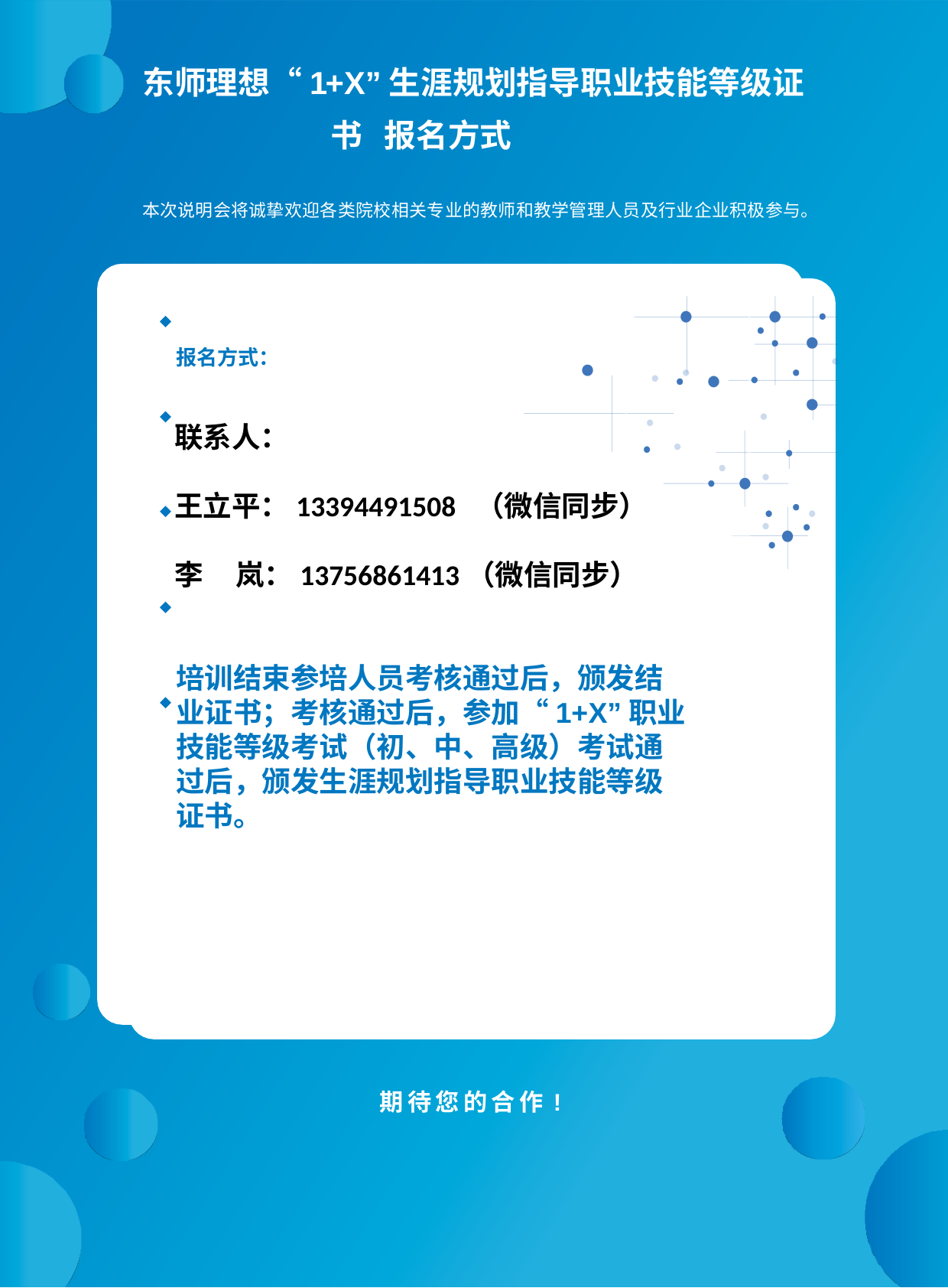

东师理想“1+X”生涯规划指导职业技能等级证书   报名方式

本次说明会将诚挚欢迎各类院校相关专业的教师和教学管理人员及行业企业积极参与。

报名方式：

联系人：

王立平：13394491508  （微信同步）

李     岚：13756861413（微信同步）

培训结束参培人员考核通过后，颁发结业证书；考核通过后，参加“1+X”职业技能等级考试（初、中、高级）考试通过后，颁发生涯规划指导职业技能等级证书。

期待您的合作!